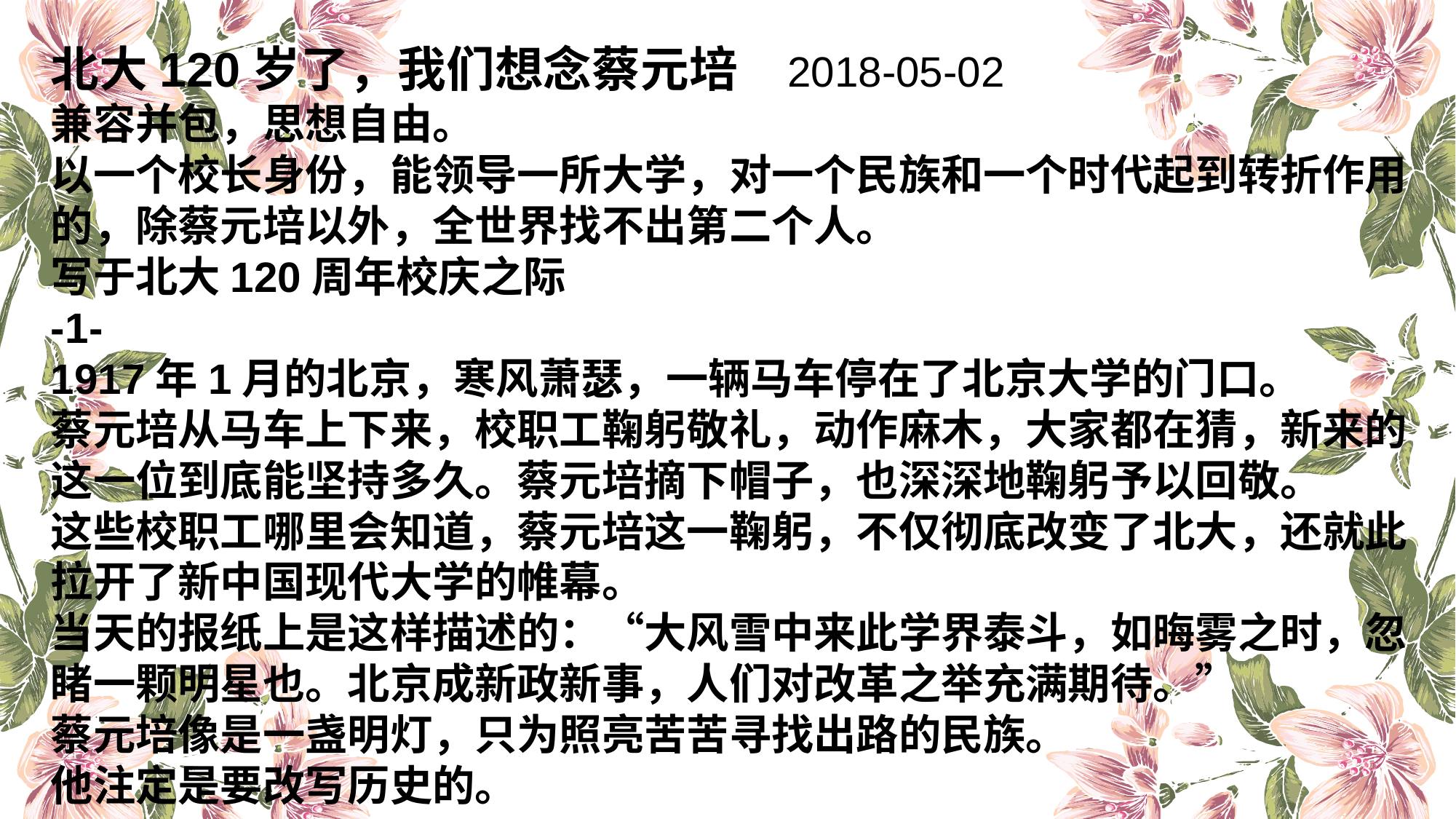

北大120岁了，我们想念蔡元培    2018-05-02
兼容并包，思想自由。
以一个校长身份，能领导一所大学，对一个民族和一个时代起到转折作用的，除蔡元培以外，全世界找不出第二个人。
写于北大120周年校庆之际
-1-
1917年1月的北京，寒风萧瑟，一辆马车停在了北京大学的门口。
蔡元培从马车上下来，校职工鞠躬敬礼，动作麻木，大家都在猜，新来的这一位到底能坚持多久。蔡元培摘下帽子，也深深地鞠躬予以回敬。
这些校职工哪里会知道，蔡元培这一鞠躬，不仅彻底改变了北大，还就此拉开了新中国现代大学的帷幕。
当天的报纸上是这样描述的：“大风雪中来此学界泰斗，如晦雾之时，忽睹一颗明星也。北京成新政新事，人们对改革之举充满期待。”
蔡元培像是一盏明灯，只为照亮苦苦寻找出路的民族。
他注定是要改写历史的。

。